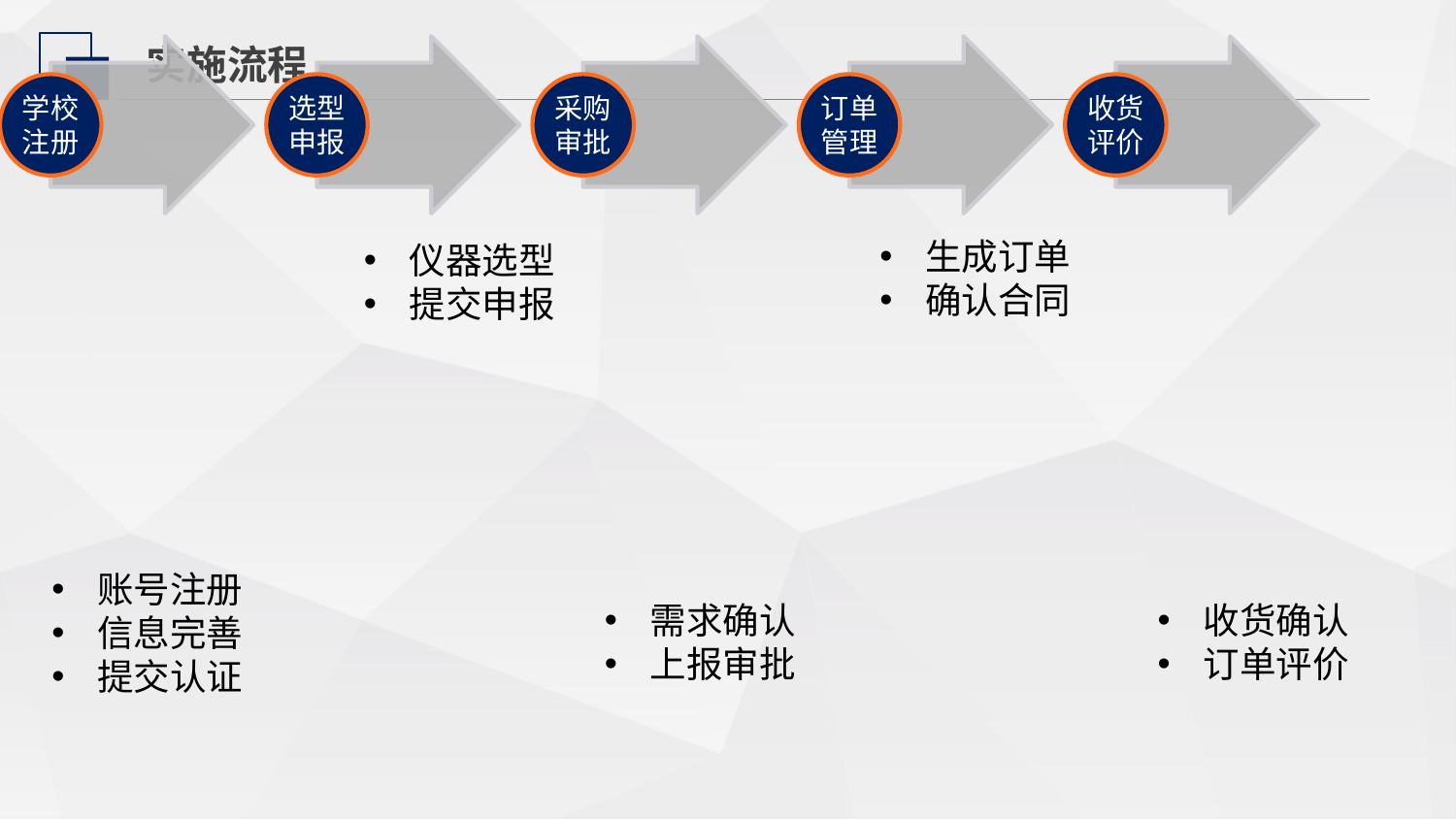

实施流程
生成订单
确认合同
仪器选型
提交申报

学校注册

选型申报

采购审批

订单管理

收货评价
账号注册
信息完善
提交认证
收货确认
订单评价
需求确认
上报审批